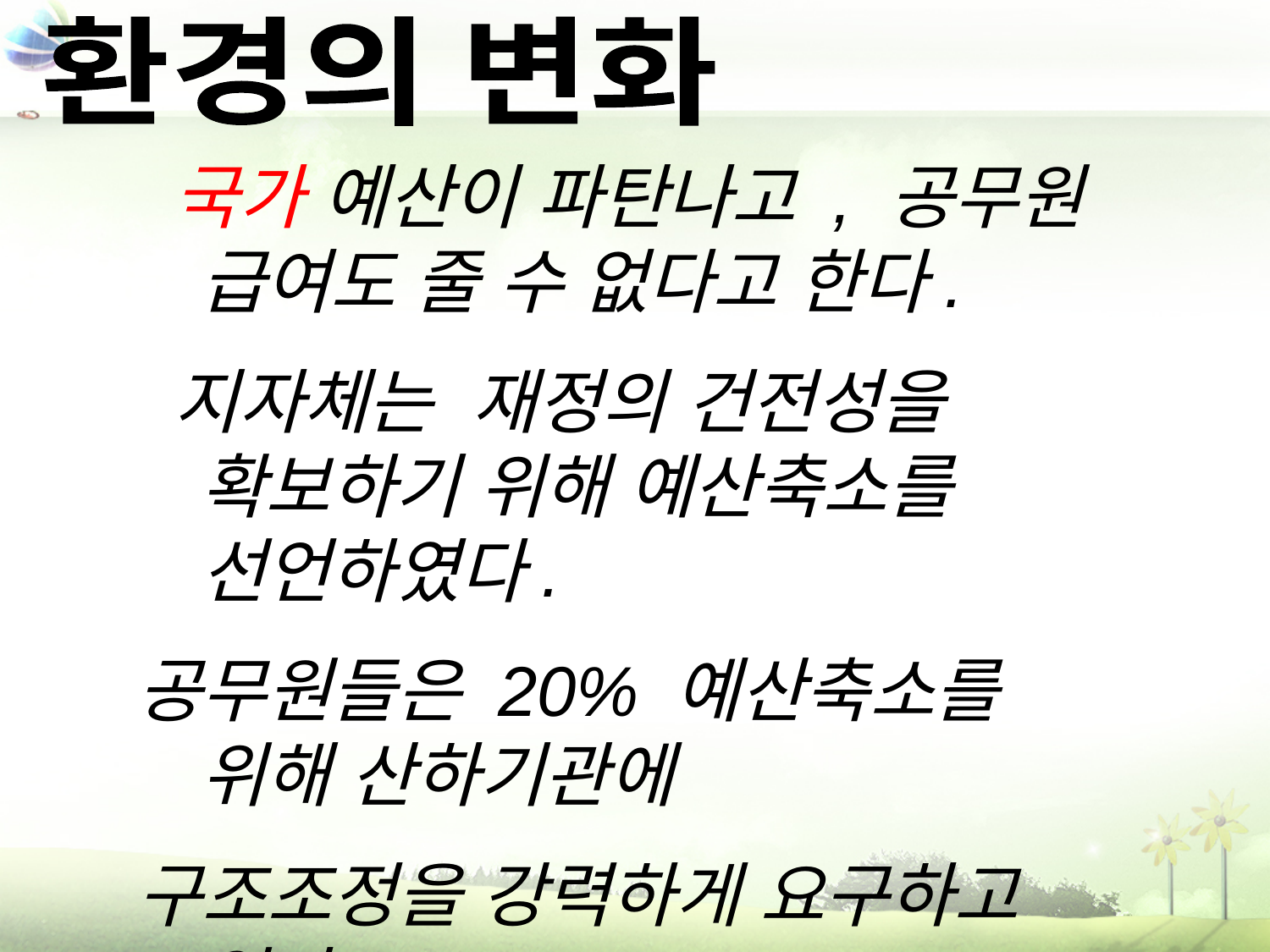

환경의 변화
 국가 예산이 파탄나고 , 공무원 급여도 줄 수 없다고 한다.
 지자체는  재정의 건전성을 확보하기 위해 예산축소를 선언하였다.
공무원들은 20% 예산축소를 위해 산하기관에
구조조정을 강력하게 요구하고 있다